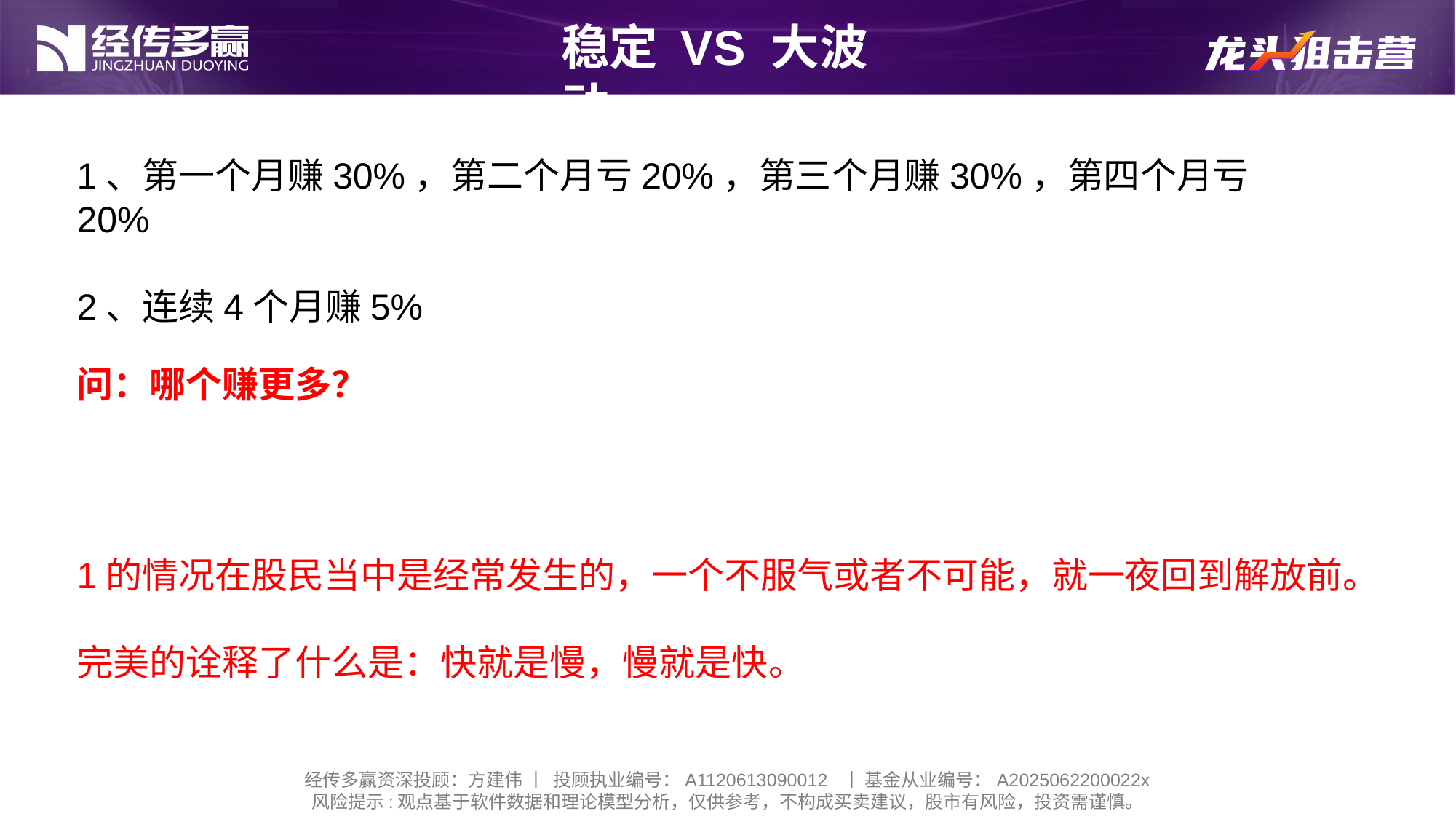

稳定 VS 大波动
1、第一个月赚30%，第二个月亏20%，第三个月赚30%，第四个月亏20%

2、连续4个月赚5%
问：哪个赚更多？
1的情况在股民当中是经常发生的，一个不服气或者不可能，就一夜回到解放前。

完美的诠释了什么是：快就是慢，慢就是快。